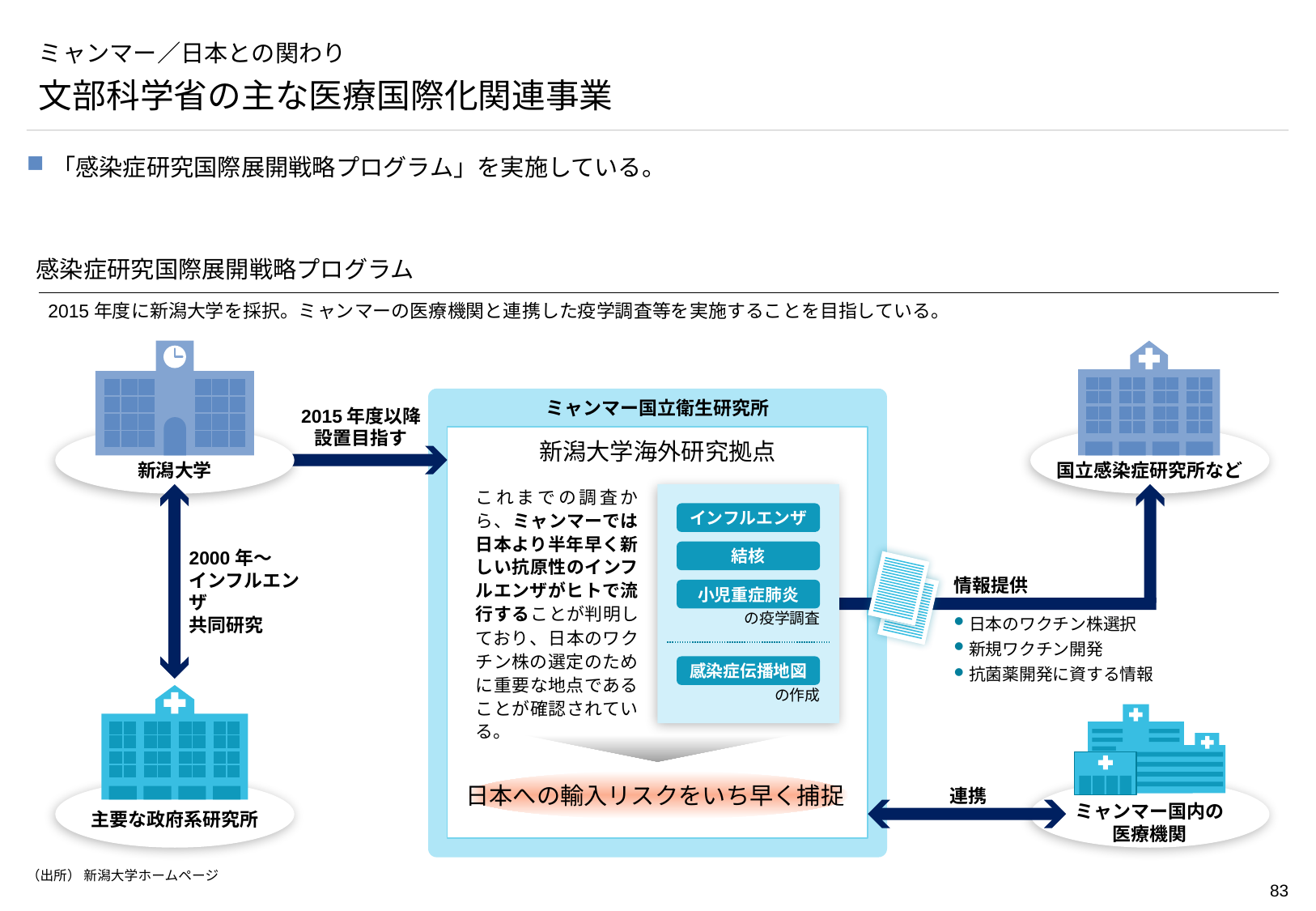

# ミャンマー／日本との関わり
文部科学省の主な医療国際化関連事業
「感染症研究国際展開戦略プログラム」を実施している。
感染症研究国際展開戦略プログラム
2015年度に新潟大学を採択。ミャンマーの医療機関と連携した疫学調査等を実施することを目指している。

ミャンマー国立衛生研究所
2015年度以降
設置目指す

新潟大学海外研究拠点

新潟大学
国立感染症研究所など

これまでの調査から、ミャンマーでは日本より半年早く新しい抗原性のインフルエンザがヒトで流行することが判明しており、日本のワクチン株の選定のために重要な地点であることが確認されている。

インフルエンザ
結核
2000年～
インフルエンザ
共同研究

情報提供

小児重症肺炎
日本のワクチン株選択
新規ワクチン開発
抗菌薬開発に資する情報
の疫学調査
感染症伝播地図

の作成

日本への輸入リスクをいち早く捕捉

連携

主要な政府系研究所

ミャンマー国内の
医療機関
（出所） 新潟大学ホームページ